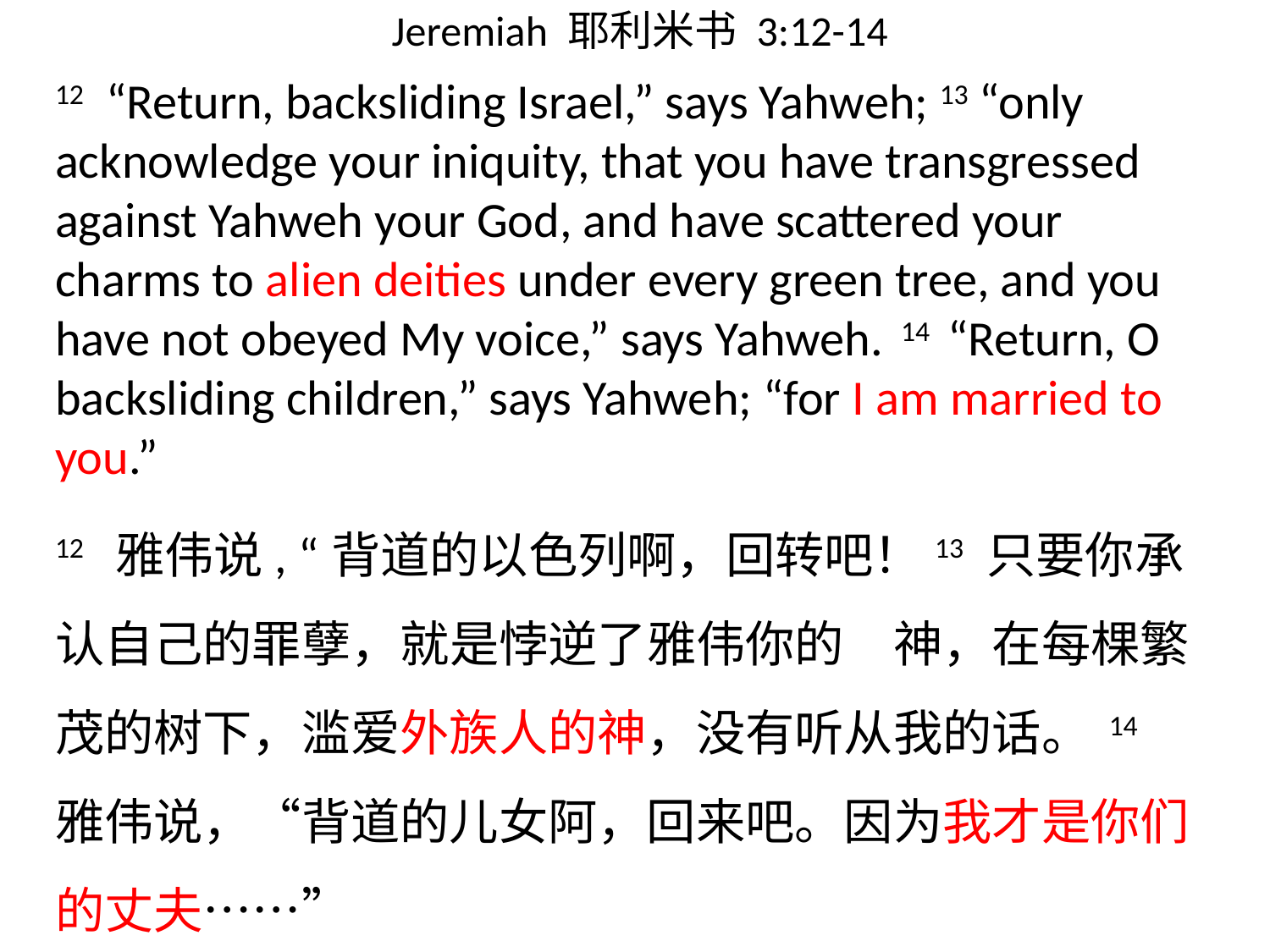

# Jeremiah 耶利米书 3:12-14
12  “Return, backsliding Israel,” says Yahweh; 13 “only acknowledge your iniquity, that you have transgressed against Yahweh your God, and have scattered your charms to alien deities under every green tree, and you have not obeyed My voice,” says Yahweh.  14  “Return, O backsliding children,” says Yahweh; “for I am married to you.”
12   雅伟说, “背道的以色列啊，回转吧！13 只要你承认自己的罪孽，就是悖逆了雅伟你的　神，在每棵繁茂的树下，滥爱外族人的神，没有听从我的话。 14   雅伟说，“背道的儿女阿，回来吧。因为我才是你们的丈夫……”